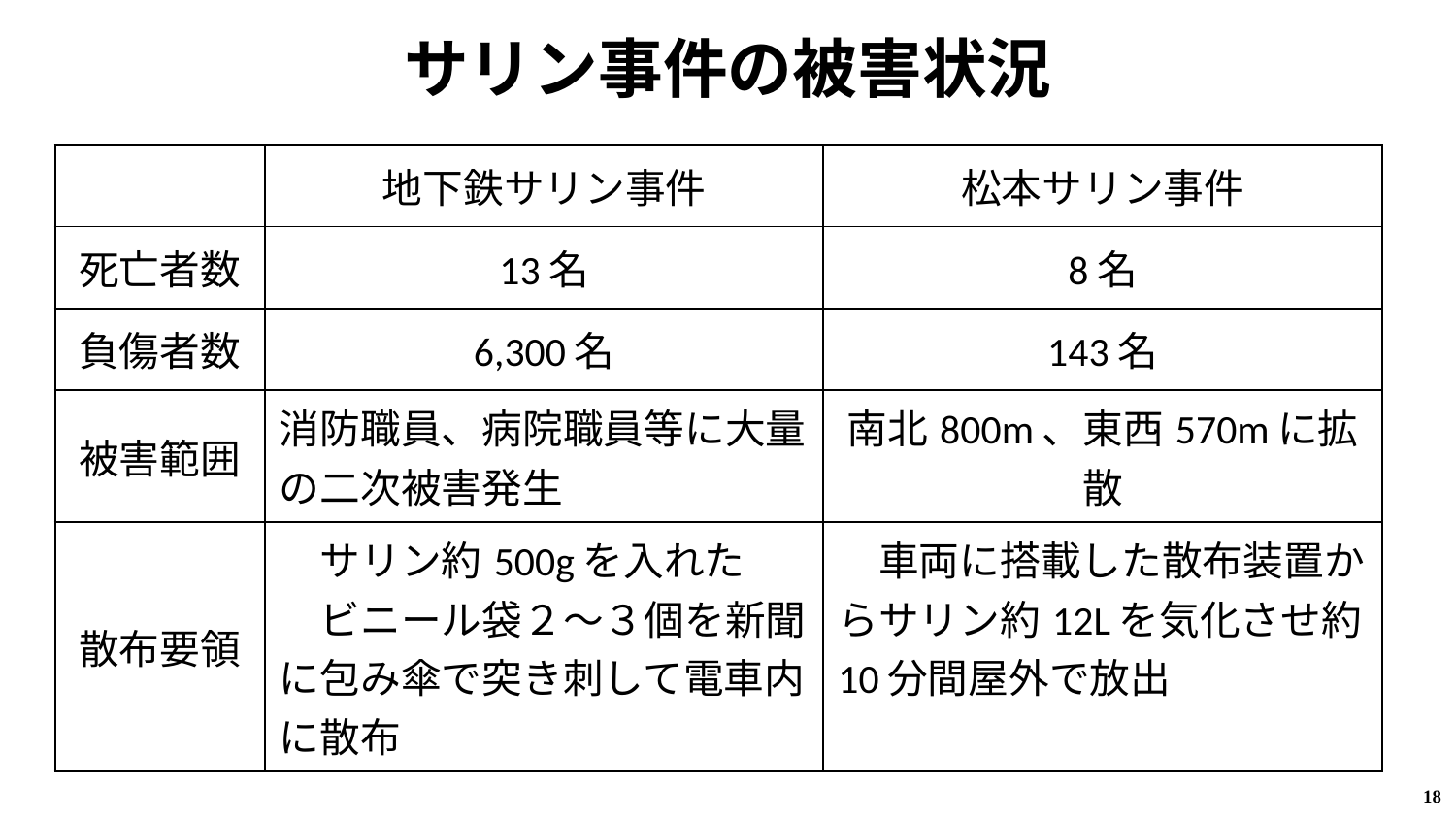

# サリン事件の被害状況
|  | 地下鉄サリン事件 | 松本サリン事件 |
| --- | --- | --- |
| 死亡者数 | 13名 | 8名 |
| 負傷者数 | 6,300名 | 143名 |
| 被害範囲 | 消防職員、病院職員等に大量の二次被害発生 | 南北800m、東西570mに拡散 |
| 散布要領 | サリン約500gを入れた　　ビニール袋２～３個を新聞に包み傘で突き刺して電車内に散布 | 車両に搭載した散布装置からサリン約12Lを気化させ約10分間屋外で放出 |
18